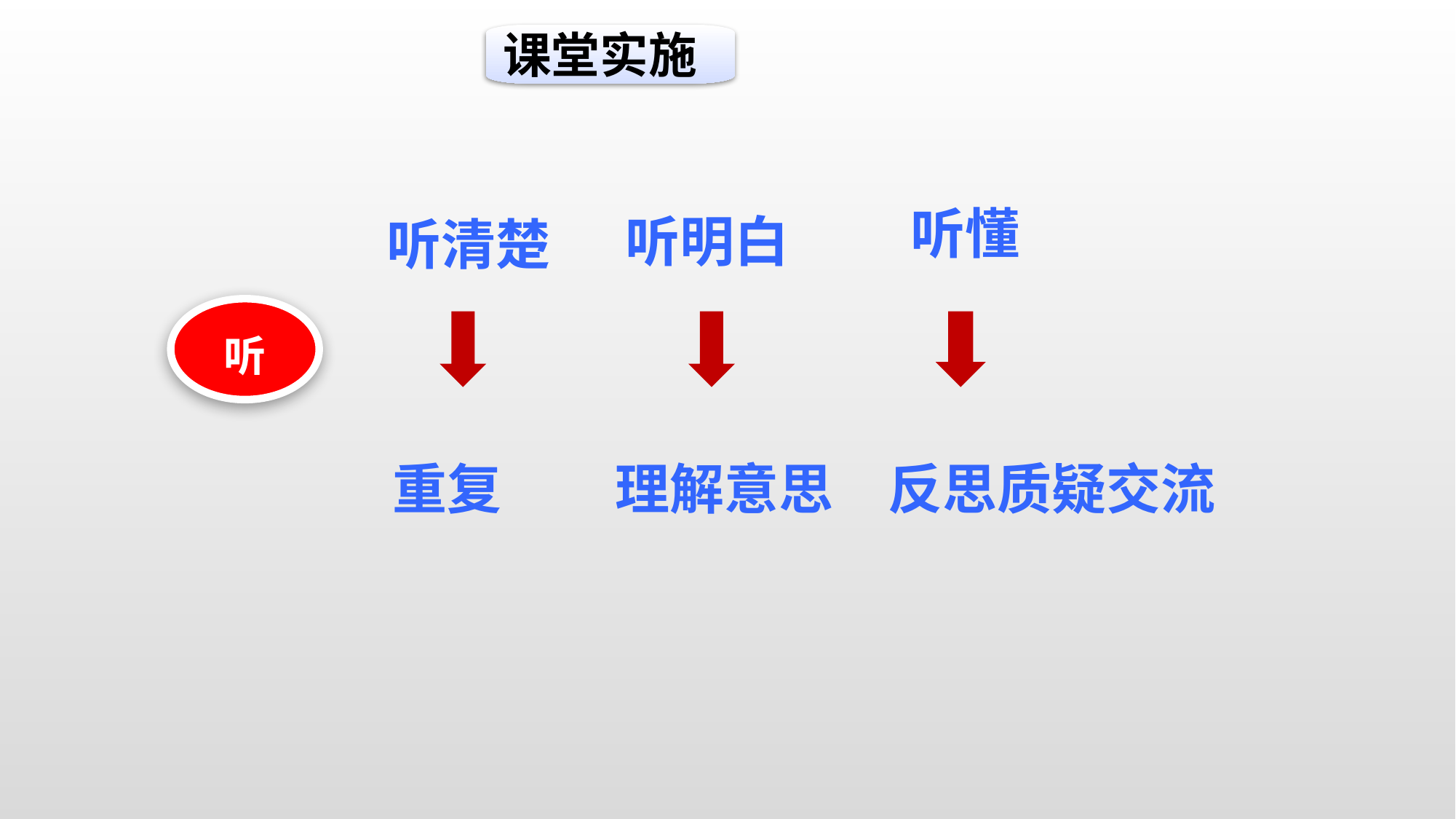

课堂实施
听懂
听明白
听清楚
听

重复
理解意思
反思质疑交流